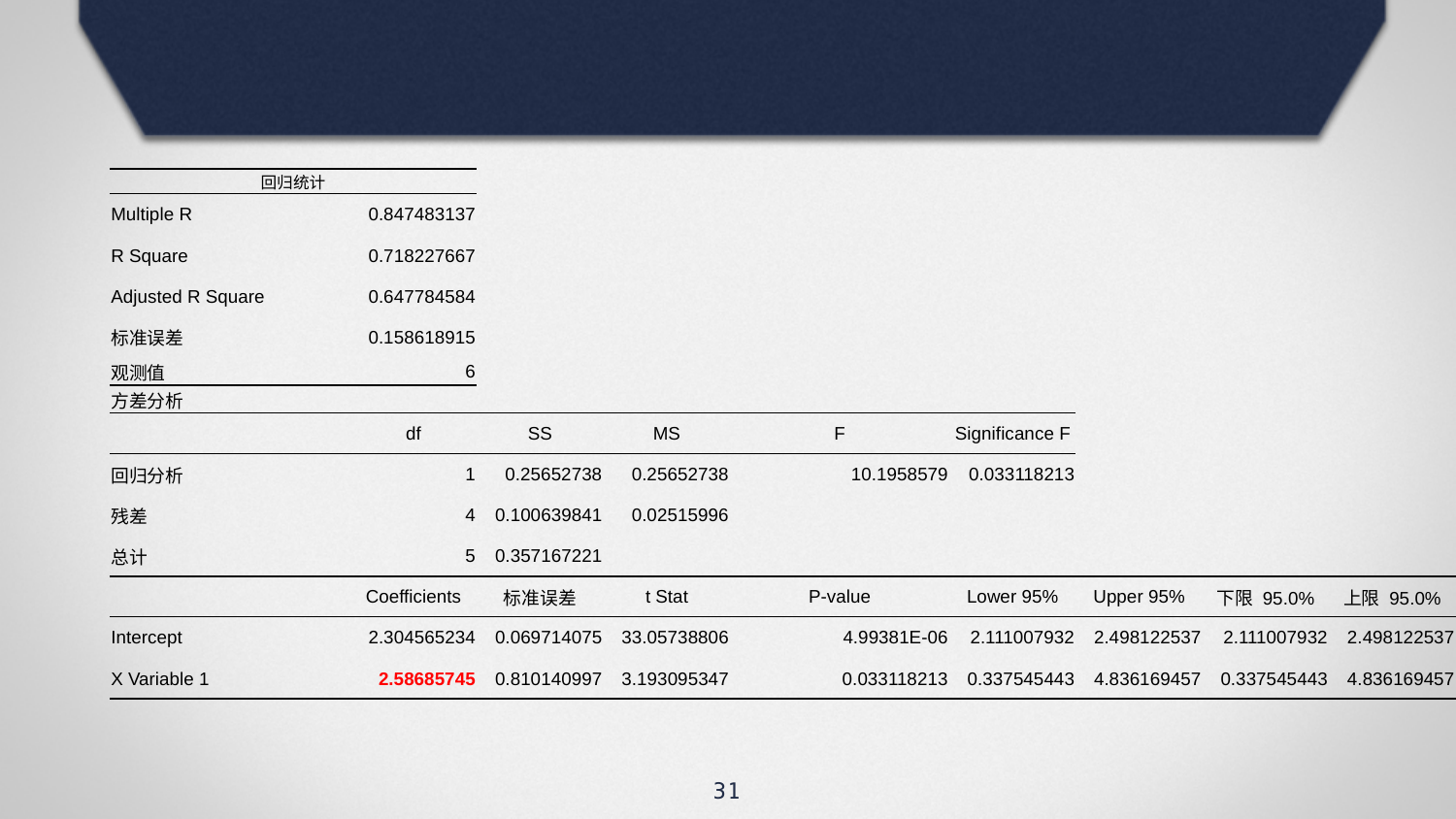

| 回归统计 |  |  |  |  |  |  |  |  |
| --- | --- | --- | --- | --- | --- | --- | --- | --- |
| Multiple R | 0.847483137 |  |  |  |  |  |  |  |
| R Square | 0.718227667 |  |  |  |  |  |  |  |
| Adjusted R Square | 0.647784584 |  |  |  |  |  |  |  |
| 标准误差 | 0.158618915 |  |  |  |  |  |  |  |
| 观测值 | 6 |  |  |  |  |  |  |  |
| 方差分析 |  |  |  |  |  |  |  |  |
|  | df | SS | MS | F | Significance F |  |  |  |
| 回归分析 | 1 | 0.25652738 | 0.25652738 | 10.1958579 | 0.033118213 |  |  |  |
| 残差 | 4 | 0.100639841 | 0.02515996 |  |  |  |  |  |
| 总计 | 5 | 0.357167221 |  |  |  |  |  |  |
|  | Coefficients | 标准误差 | t Stat | P-value | Lower 95% | Upper 95% | 下限 95.0% | 上限 95.0% |
| Intercept | 2.304565234 | 0.069714075 | 33.05738806 | 4.99381E-06 | 2.111007932 | 2.498122537 | 2.111007932 | 2.498122537 |
| X Variable 1 | 2.58685745 | 0.810140997 | 3.193095347 | 0.033118213 | 0.337545443 | 4.836169457 | 0.337545443 | 4.836169457 |
31